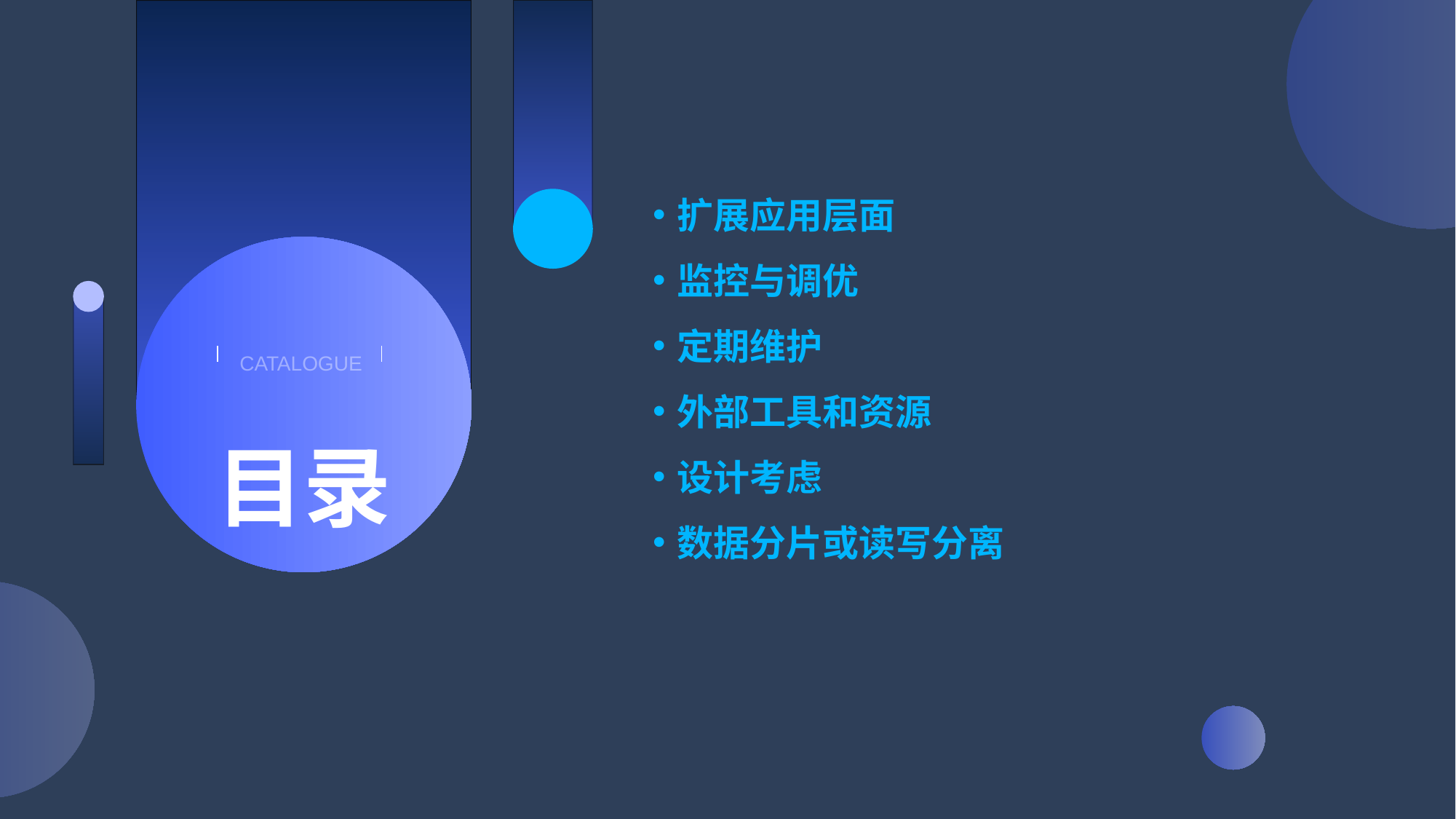

扩展应用层面
监控与调优
定期维护
外部工具和资源
设计考虑
数据分片或读写分离

CATALOGUE
目录